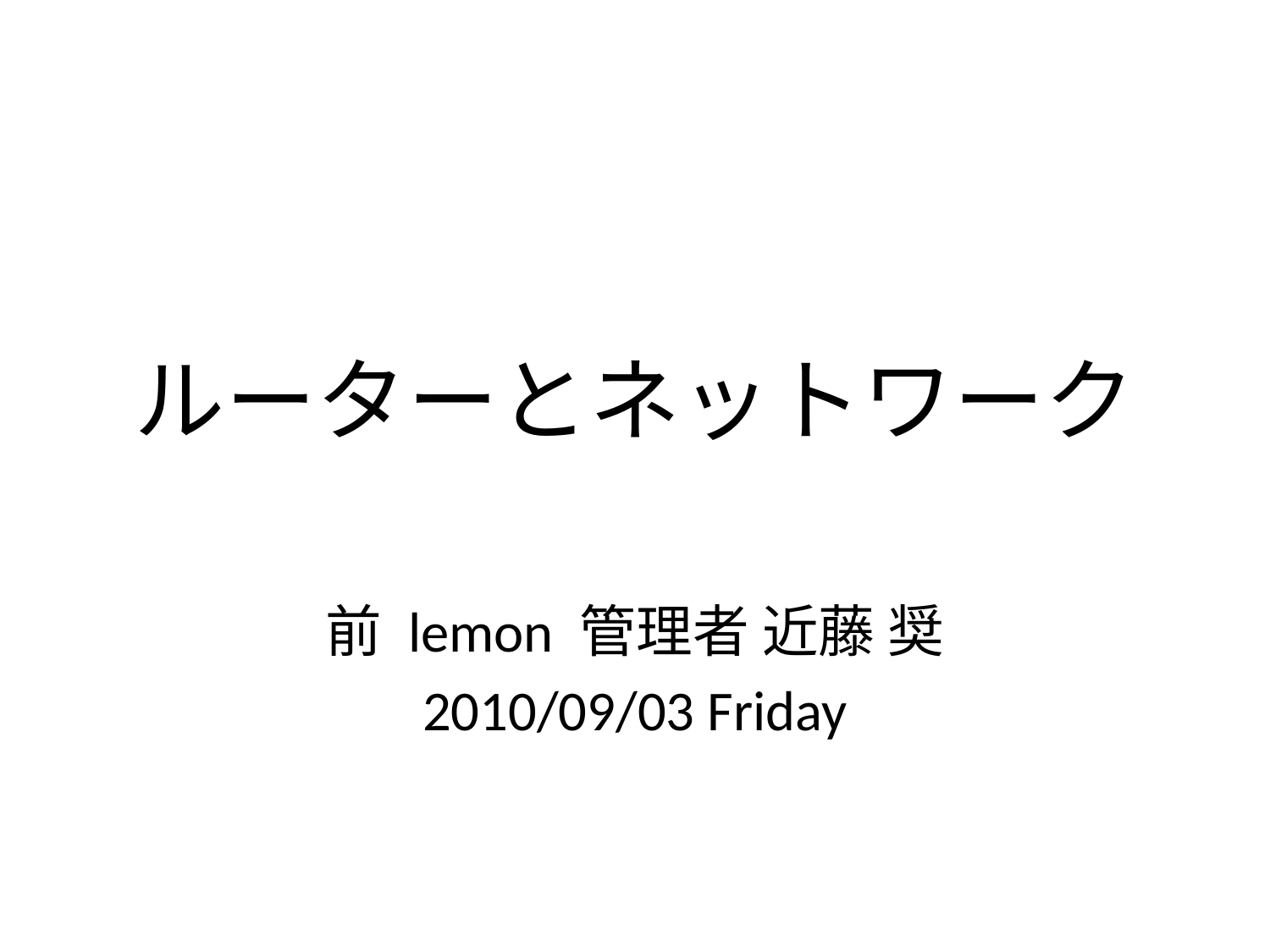

# ルーターとネットワーク
前 lemon 管理者 近藤 奨
2010/09/03 Friday